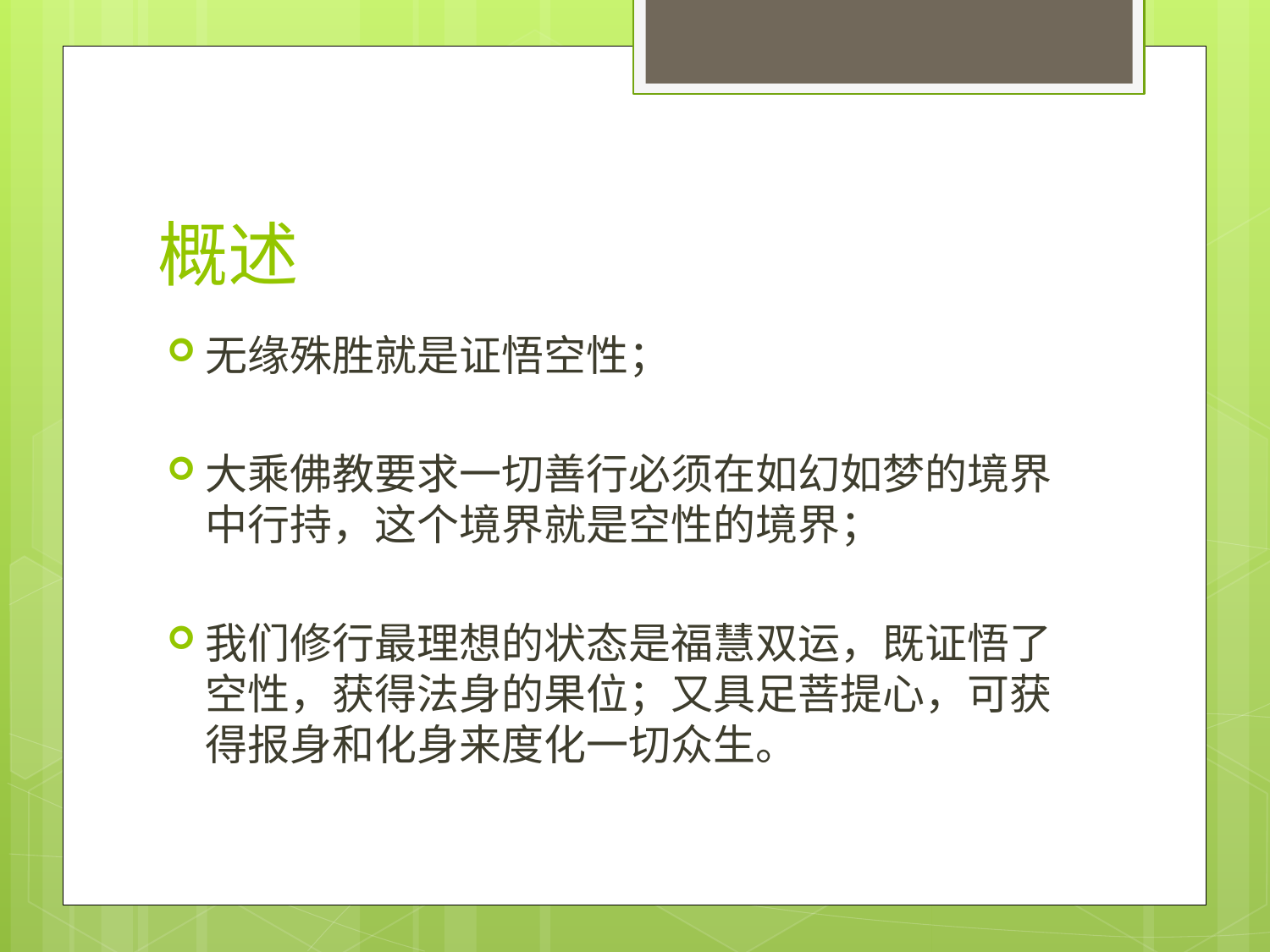

# 概述
无缘殊胜就是证悟空性；

大乘佛教要求一切善行必须在如幻如梦的境界中行持，这个境界就是空性的境界；

我们修行最理想的状态是福慧双运，既证悟了空性，获得法身的果位；又具足菩提心，可获得报身和化身来度化一切众生。